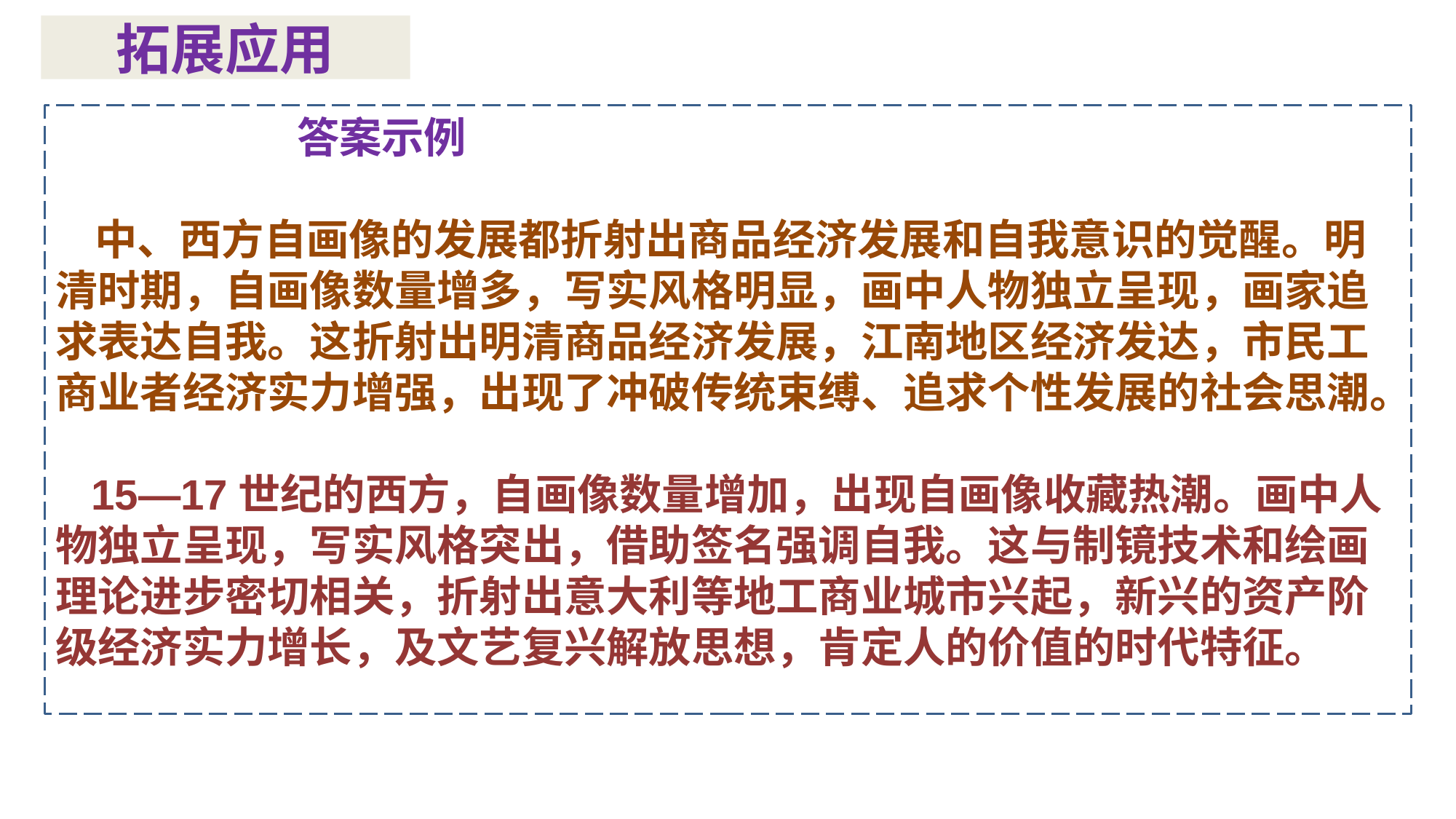

拓展应用
                        答案示例

   中、西方自画像的发展都折射出商品经济发展和自我意识的觉醒。明清时期，自画像数量增多，写实风格明显，画中人物独立呈现，画家追求表达自我。这折射出明清商品经济发展，江南地区经济发达，市民工商业者经济实力增强，出现了冲破传统束缚、追求个性发展的社会思潮。

   15—17世纪的西方，自画像数量增加，出现自画像收藏热潮。画中人物独立呈现，写实风格突出，借助签名强调自我。这与制镜技术和绘画理论进步密切相关，折射出意大利等地工商业城市兴起，新兴的资产阶级经济实力增长，及文艺复兴解放思想，肯定人的价值的时代特征。